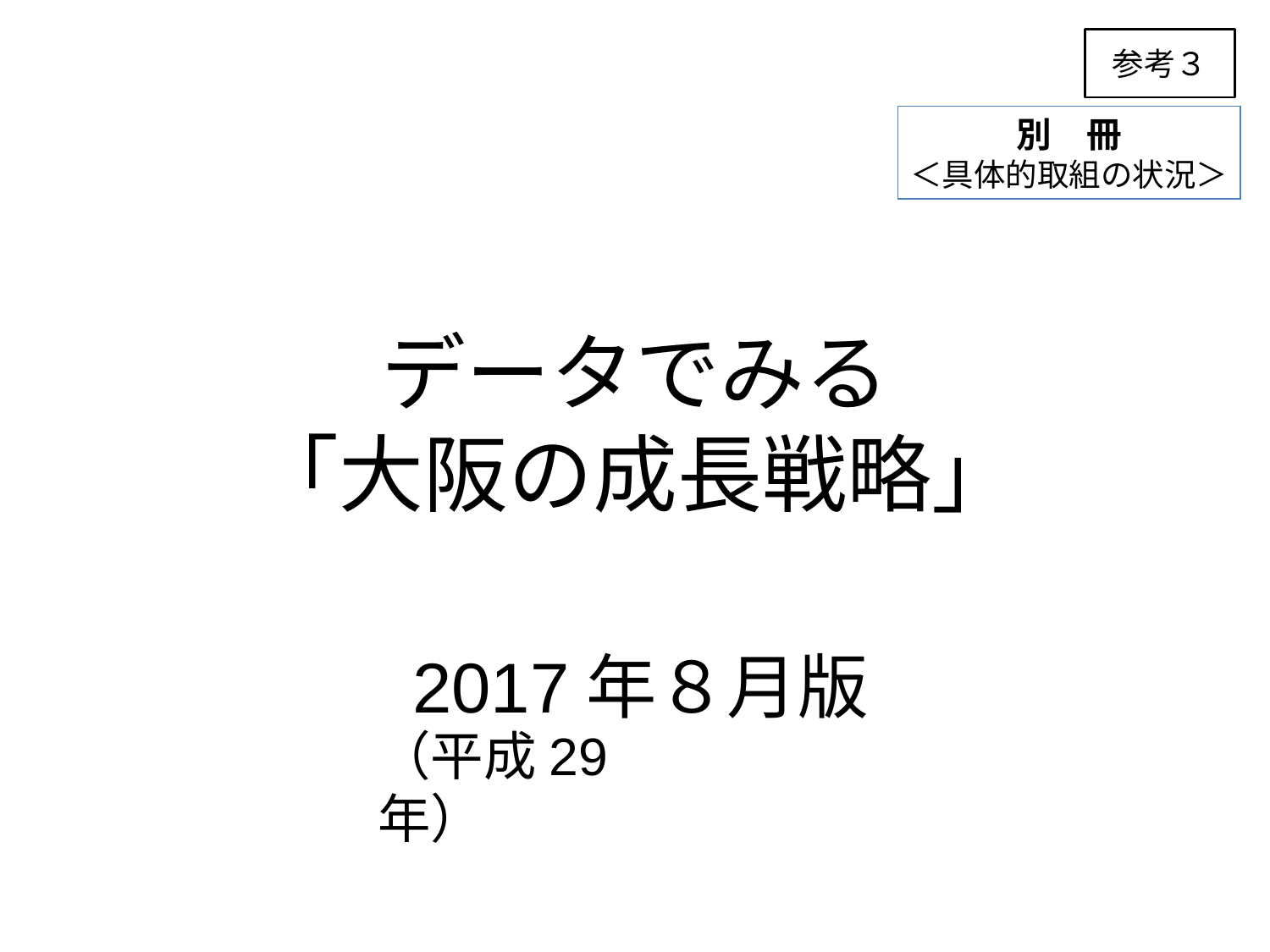

参考３
別　冊
＜具体的取組の状況＞
# データでみる 「大阪の成長戦略」
2017年８月版
（平成29年）